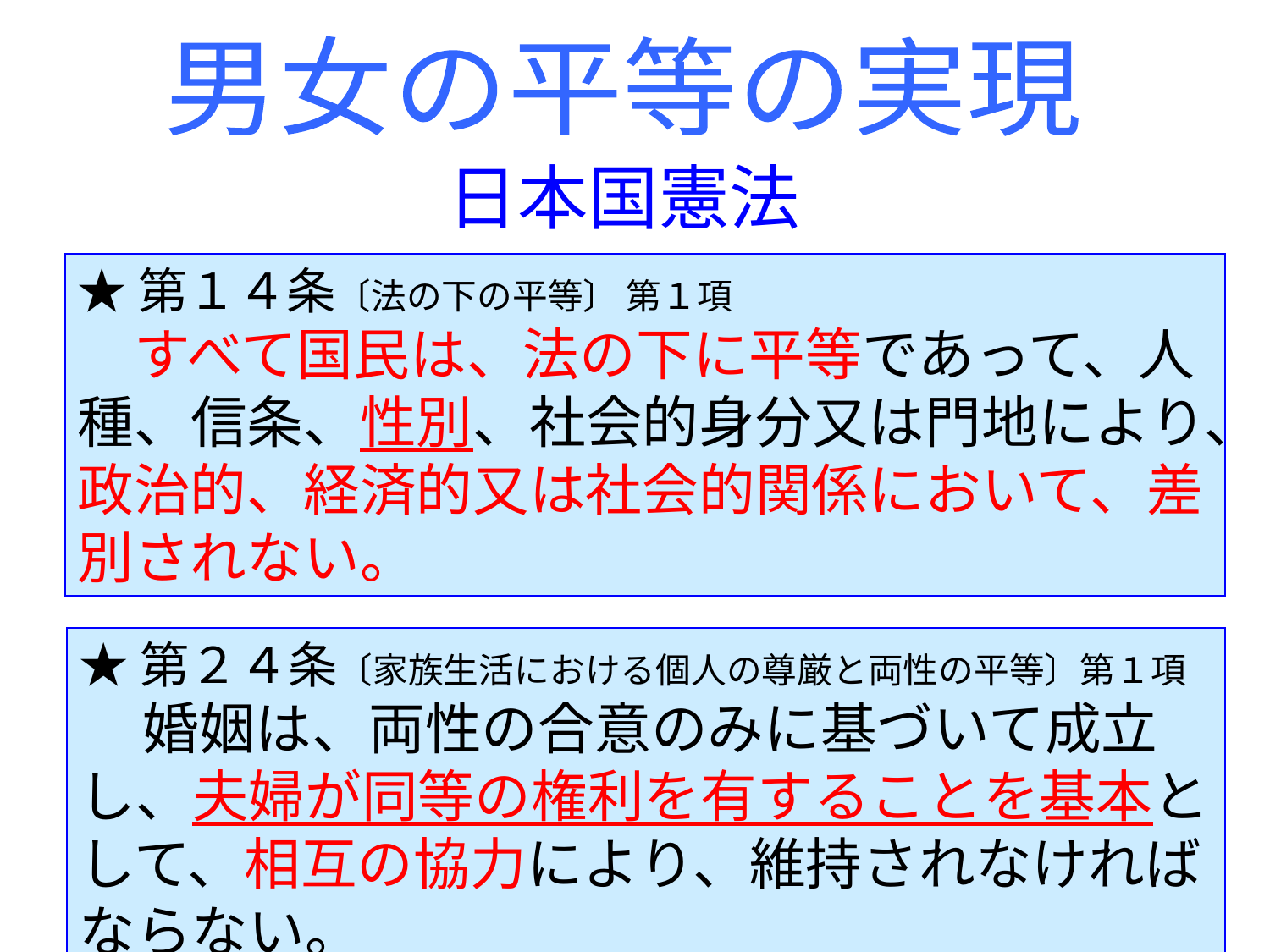

男女の平等の実現
日本国憲法
★第１４条〔法の下の平等〕 第１項
　すべて国民は、法の下に平等であって、人種、信条、性別、社会的身分又は門地により、政治的、経済的又は社会的関係において、差別されない。
★第２４条〔家族生活における個人の尊厳と両性の平等〕第１項
　　婚姻は、両性の合意のみに基づいて成立し、夫婦が同等の権利を有することを基本として、相互の協力により、維持されなければならない。